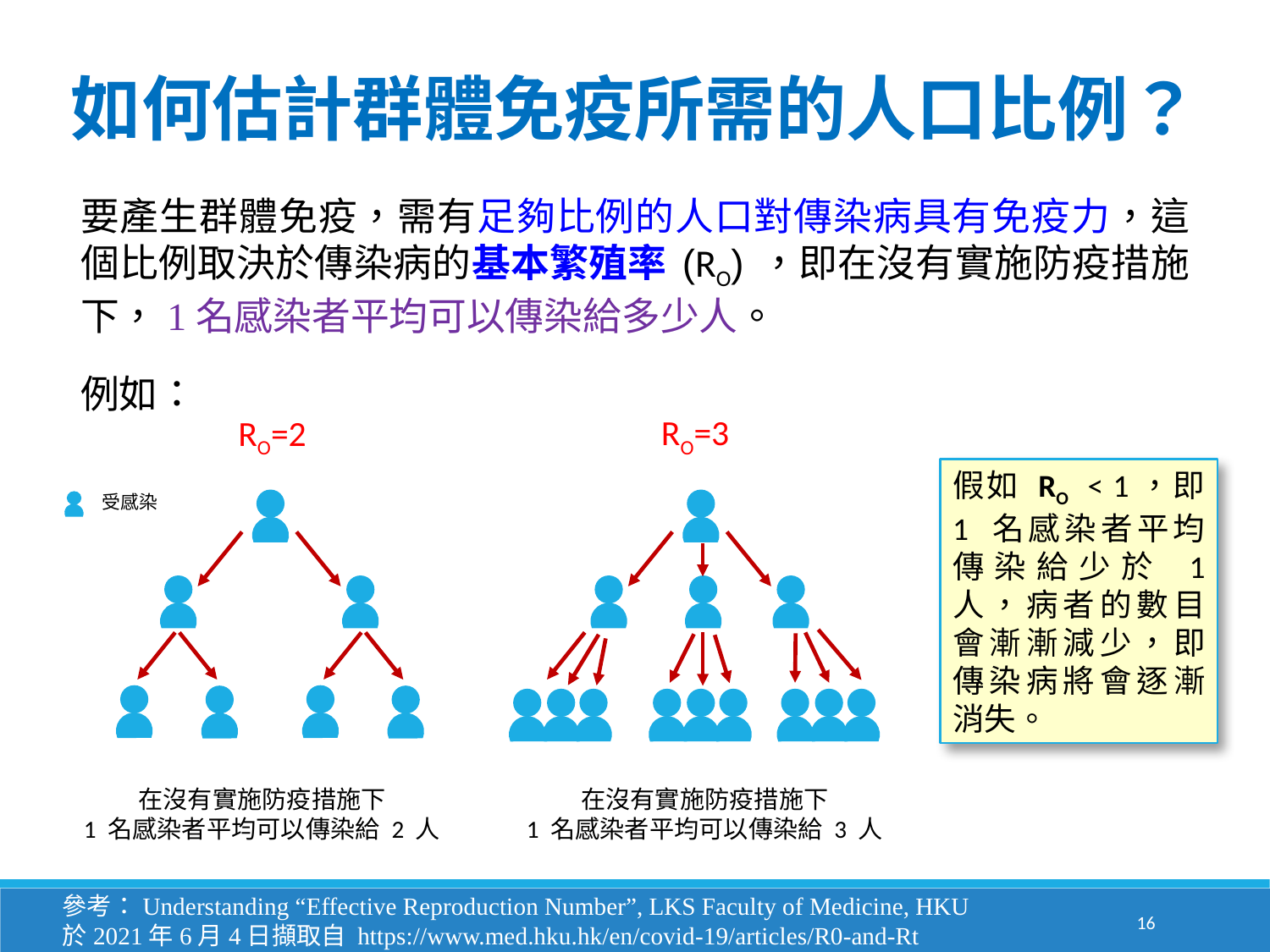

如何估計群體免疫所需的人口比例？
要產生群體免疫，需有足夠比例的人口對傳染病具有免疫力，這個比例取決於傳染病的基本繁殖率 (RO) ，即在沒有實施防疫措施下，1名感染者平均可以傳染給多少人。
例如：
RO=3
RO=2
假如 RO  < 1，即 1 名感染者平均傳染給少於 1 人，病者的數目會漸漸減少，即傳染病將會逐漸消失。
受感染

在沒有實施防疫措施下
1 名感染者平均可以傳染給 2 人
在沒有實施防疫措施下
1 名感染者平均可以傳染給 3 人
參考：Understanding “Effective Reproduction Number”, LKS Faculty of Medicine, HKU
於2021年6月4日擷取自 https://www.med.hku.hk/en/covid-19/articles/R0-and-Rt
16